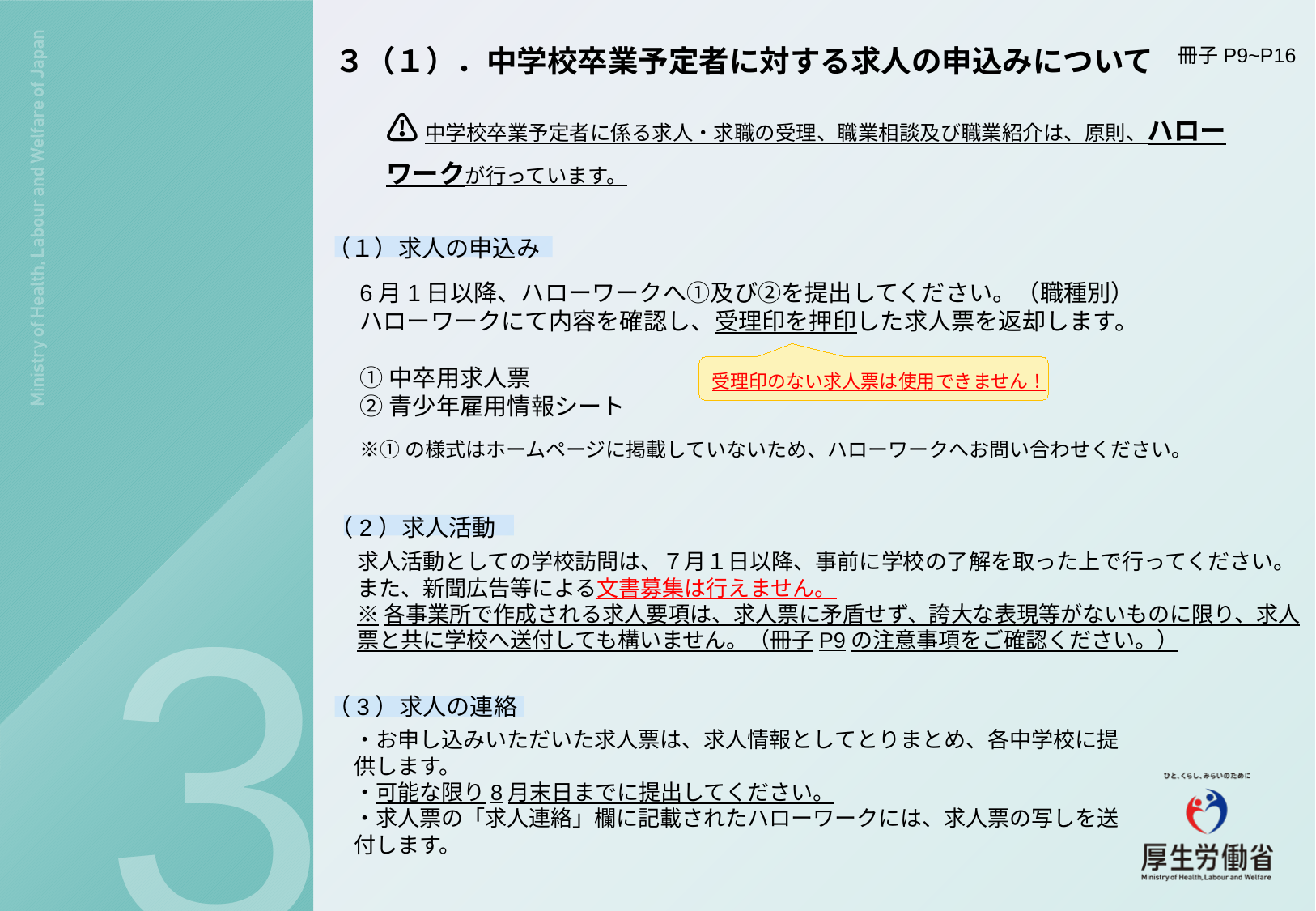

３（１）．中学校卒業予定者に対する求人の申込みについて
冊子P9~P16
⚠中学校卒業予定者に係る求人・求職の受理、職業相談及び職業紹介は、原則、ハローワークが行っています。
（１）求人の申込み
6月1日以降、ハローワークへ①及び②を提出してください。（職種別）
ハローワークにて内容を確認し、受理印を押印した求人票を返却します。

①中卒用求人票
②青少年雇用情報シート

受理印のない求人票は使用できません！
※①の様式はホームページに掲載していないため、ハローワークへお問い合わせください。

（2）求人活動
3
求人活動としての学校訪問は、７月１日以降、事前に学校の了解を取った上で行ってください。
また、新聞広告等による文書募集は行えません。
※各事業所で作成される求人要項は、求人票に矛盾せず、誇大な表現等がないものに限り、求人票と共に学校へ送付しても構いません。（冊子P9の注意事項をご確認ください。）
（3）求人の連絡
・お申し込みいただいた求人票は、求人情報としてとりまとめ、各中学校に提供します。
・可能な限り8月末日までに提出してください。
・求人票の「求人連絡」欄に記載されたハローワークには、求人票の写しを送付します。